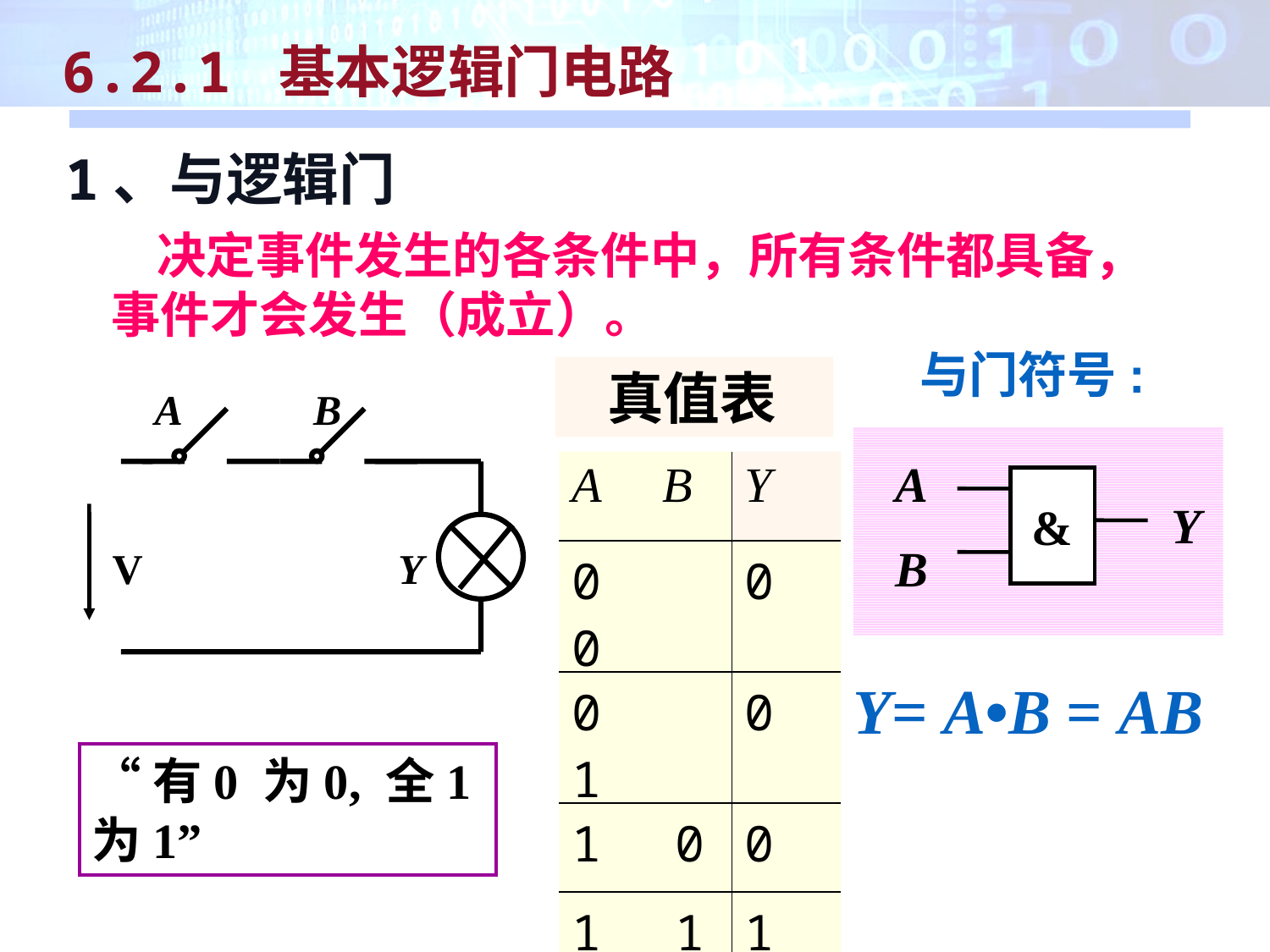

6.2.1 基本逻辑门电路
1、与逻辑门
   决定事件发生的各条件中，所有条件都具备，事件才会发生（成立）。
与门符号:
  真值表
A
B

V
Y

A
&
Y

B

| A B | Y |
| --- | --- |
| 0 0 | 0 |
| 0 1 | 0 |
| 0 | 0 |
| 1 | 1 |

Y= A•B = AB
“有0 为0, 全1为1”